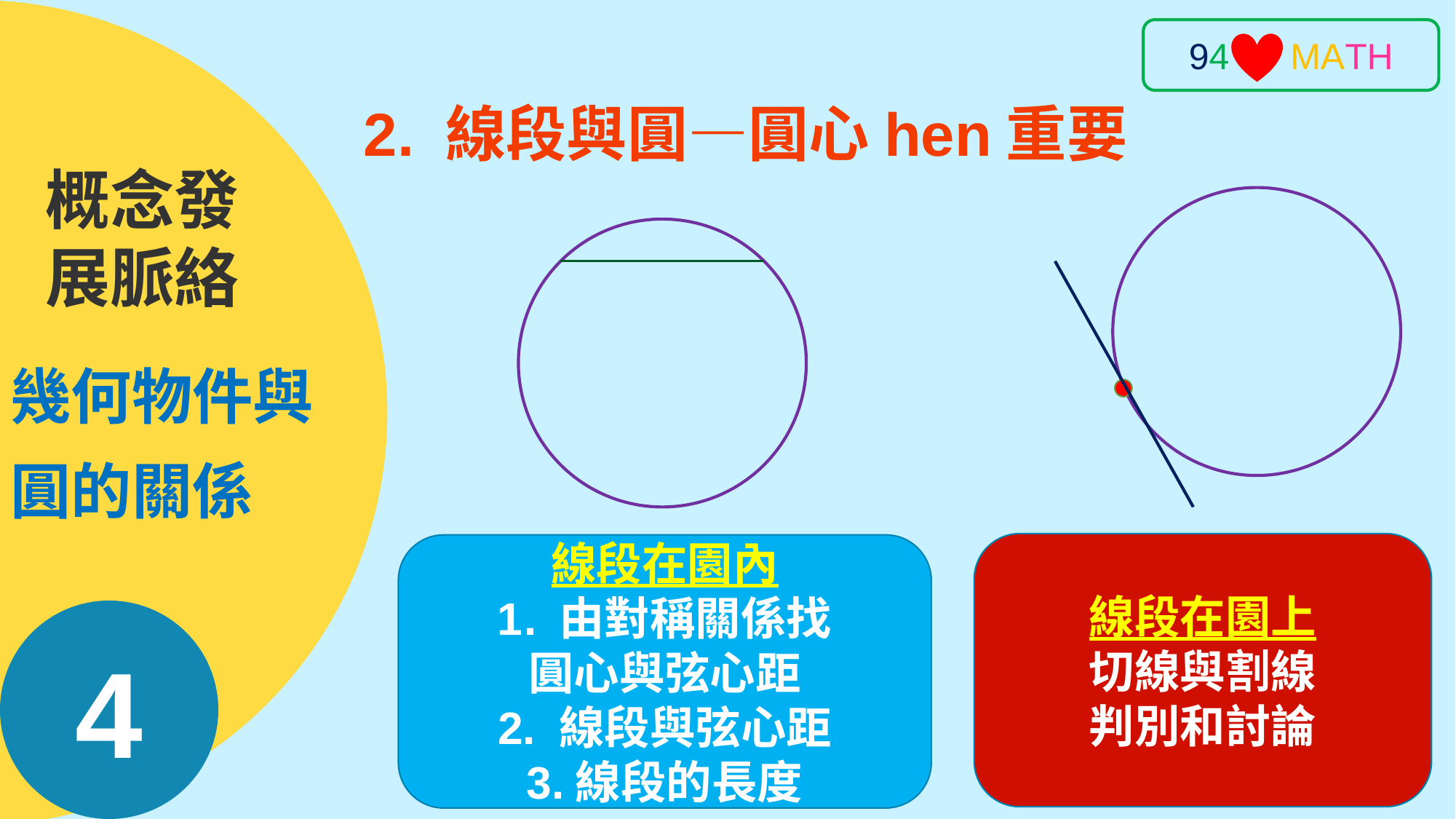

94      MATH

2. 線段與圓—圓心hen重要
概念發展脈絡

幾何物件與圓的關係
線段在園上
切線與割線
判別和討論
線段在園內
由對稱關係找
圓心與弦心距
2. 線段與弦心距
3.線段的長度
4